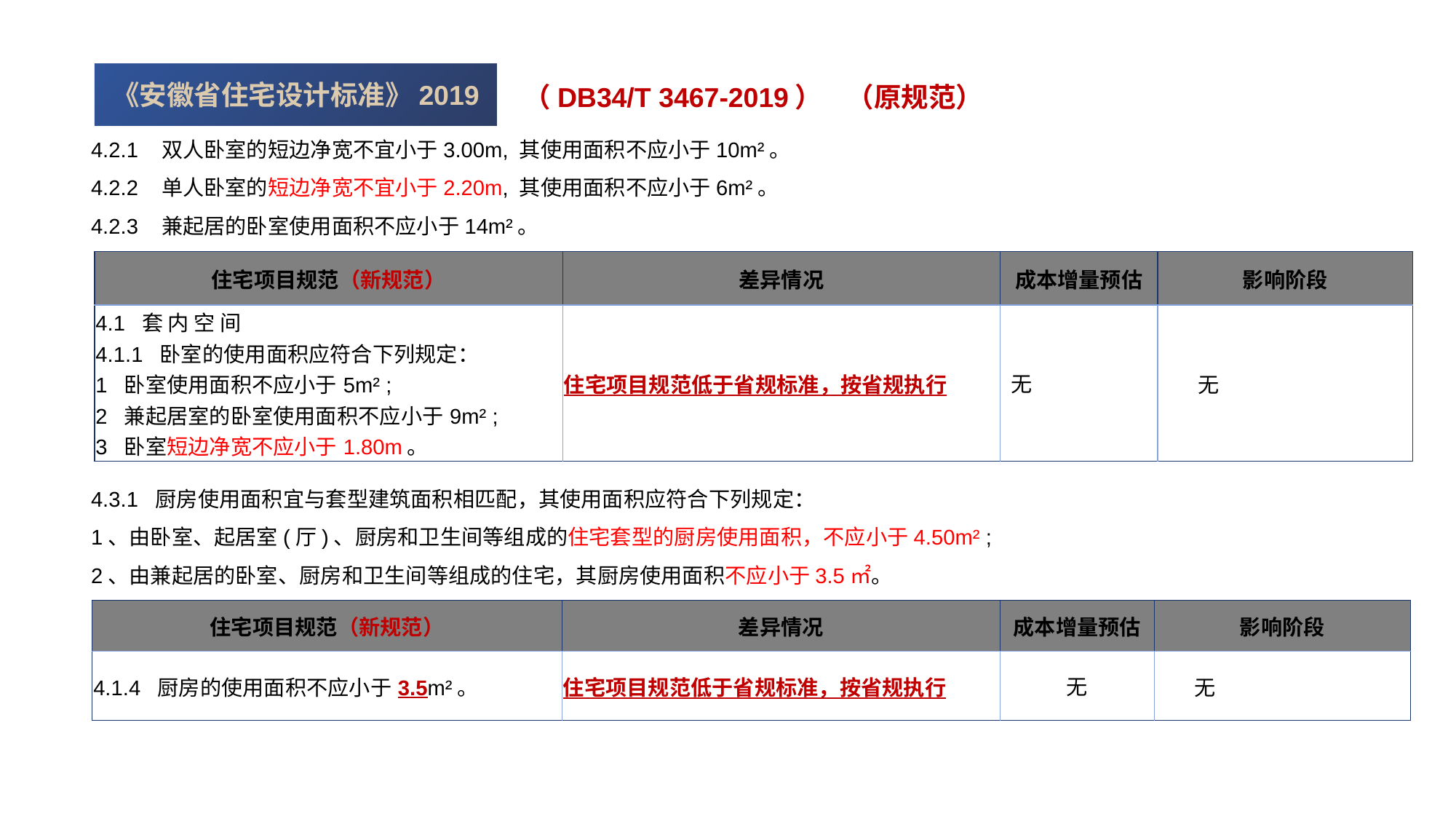

《安徽省住宅设计标准》2019
（DB34/T 3467-2019）
（原规范）
4.2.1   双人卧室的短边净宽不宜小于3.00m, 其使用面积不应小于10m²。
4.2.2   单人卧室的短边净宽不宜小于2.20m, 其使用面积不应小于6m²。
4.2.3   兼起居的卧室使用面积不应小于14m²。

| 住宅项目规范（新规范） | 差异情况 | 成本增量预估 | 影响阶段 |
| --- | --- | --- | --- |
| 4.1 套 内 空 间 4.1.1 卧室的使用面积应符合下列规定： 1 卧室使用面积不应小于5m² ; 2 兼起居室的卧室使用面积不应小于9m² ; 3 卧室短边净宽不应小于1.80m。 | 住宅项目规范低于省规标准，按省规执行 | 无 | 无 |
4.3.1  厨房使用面积宜与套型建筑面积相匹配，其使用面积应符合下列规定：
1、由卧室、起居室(厅)、厨房和卫生间等组成的住宅套型的厨房使用面积，不应小于4.50m² ;
2、由兼起居的卧室、厨房和卫生间等组成的住宅，其厨房使用面积不应小于3.5㎡。
| 住宅项目规范（新规范） | 差异情况 | 成本增量预估 | 影响阶段 |
| --- | --- | --- | --- |
| 4.1.4 厨房的使用面积不应小于3.5m²。 | 住宅项目规范低于省规标准，按省规执行 | 无 | 无 |